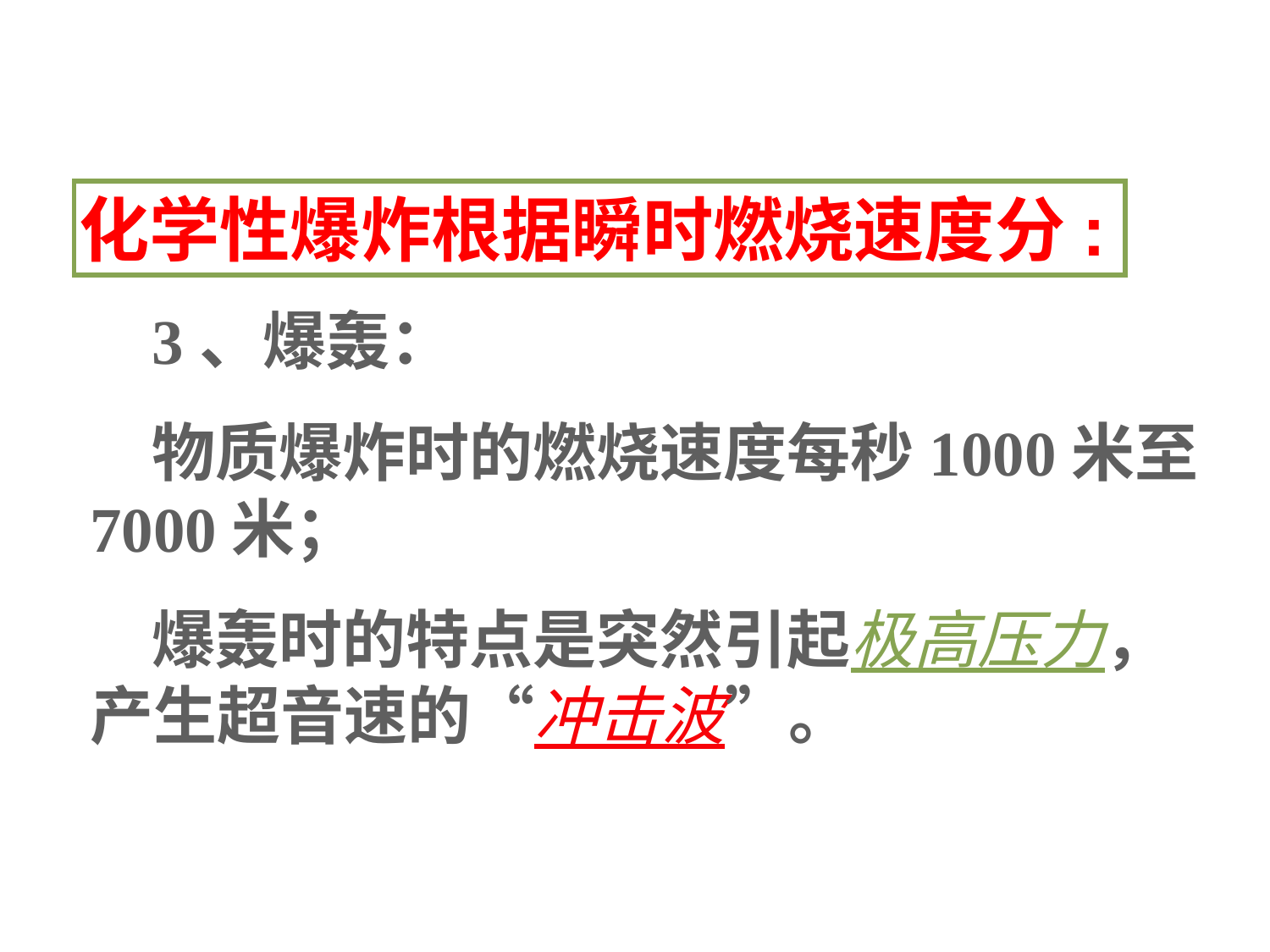

化学性爆炸根据瞬时燃烧速度分:
3、爆轰：
物质爆炸时的燃烧速度每秒1000米至7000米；
爆轰时的特点是突然引起极高压力，产生超音速的“冲击波”。